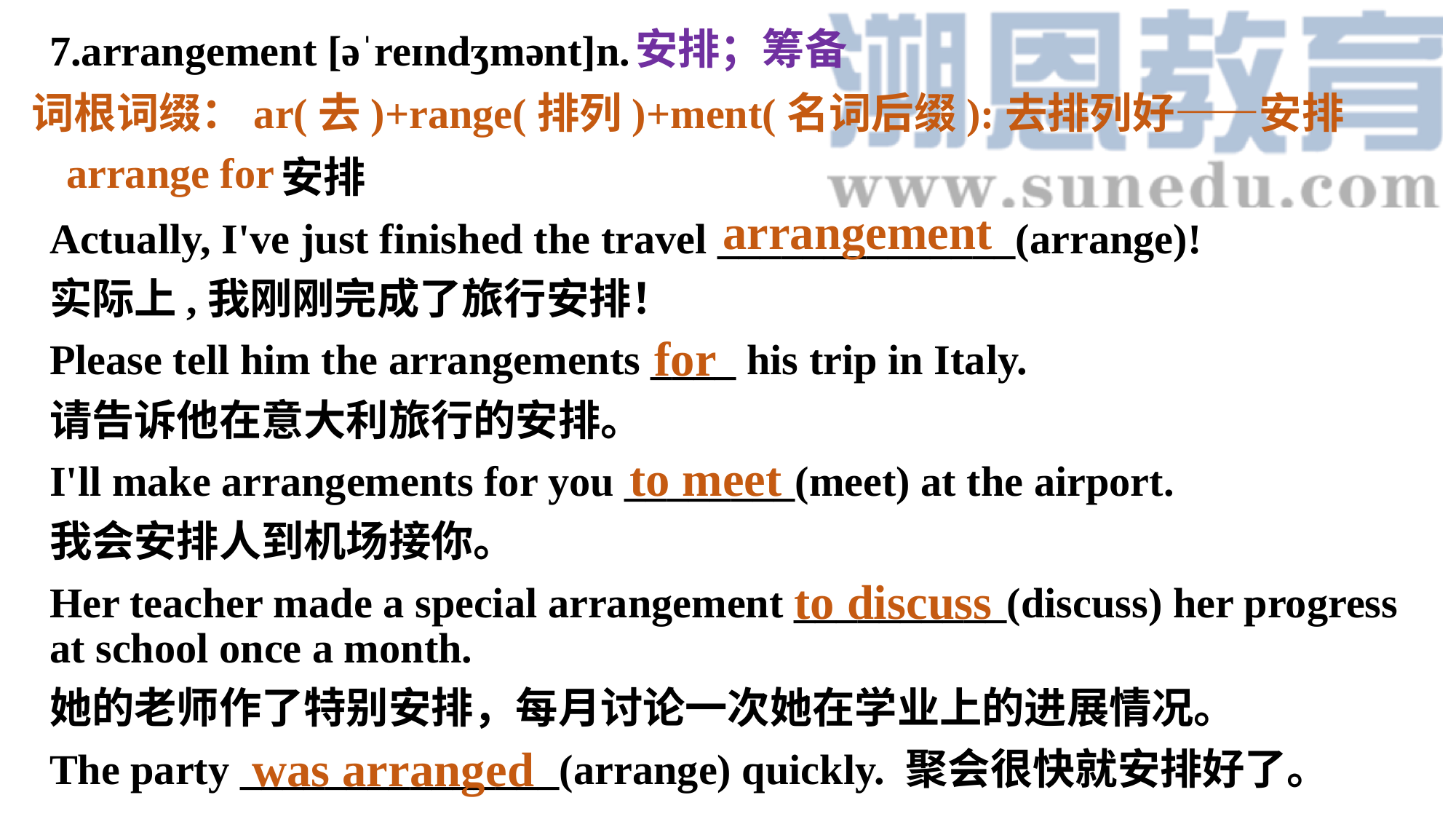

安排；筹备
7.arrangement [əˈreɪndʒmənt]n.

                       安排
Actually, I've just finished the travel ______________(arrange)!
实际上,我刚刚完成了旅行安排！
Please tell him the arrangements ____ his trip in Italy.
请告诉他在意大利旅行的安排。
I'll make arrangements for you ________(meet) at the airport.
我会安排人到机场接你。
Her teacher made a special arrangement __________(discuss) her progress at school once a month.
她的老师作了特别安排，每月讨论一次她在学业上的进展情况。
The party _______________(arrange) quickly. 聚会很快就安排好了。

词根词缀：ar(去)+range(排列)+ment(名词后缀):去排列好——安排
arrange for
arrangement
for
to meet
to discuss
was arranged